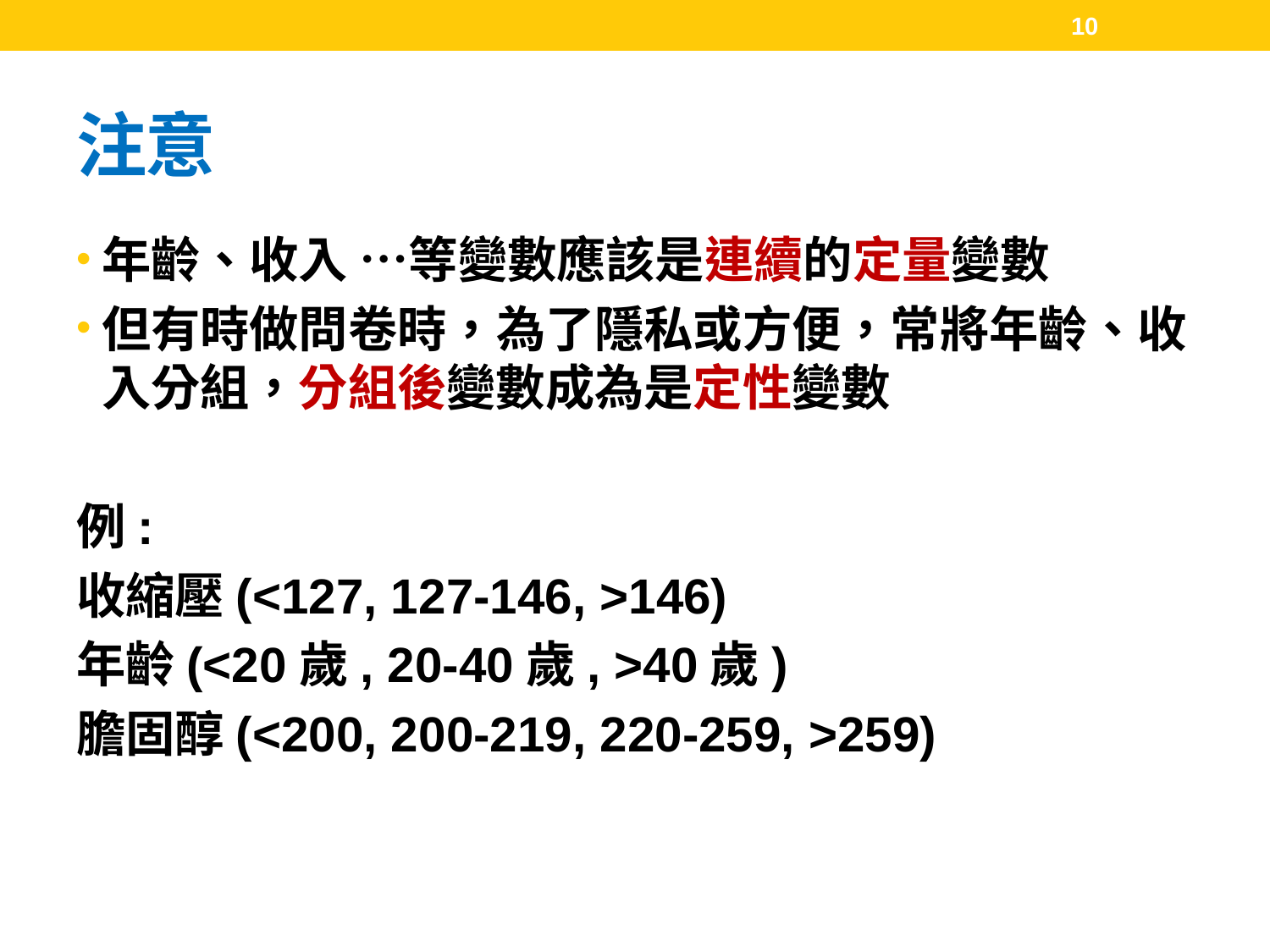

10
# 注意
年齡、收入 …等變數應該是連續的定量變數
但有時做問卷時，為了隱私或方便，常將年齡、收入分組，分組後變數成為是定性變數

例:
收縮壓(<127, 127-146, >146)
年齡(<20歲, 20-40歲, >40歲)
膽固醇(<200, 200-219, 220-259, >259)